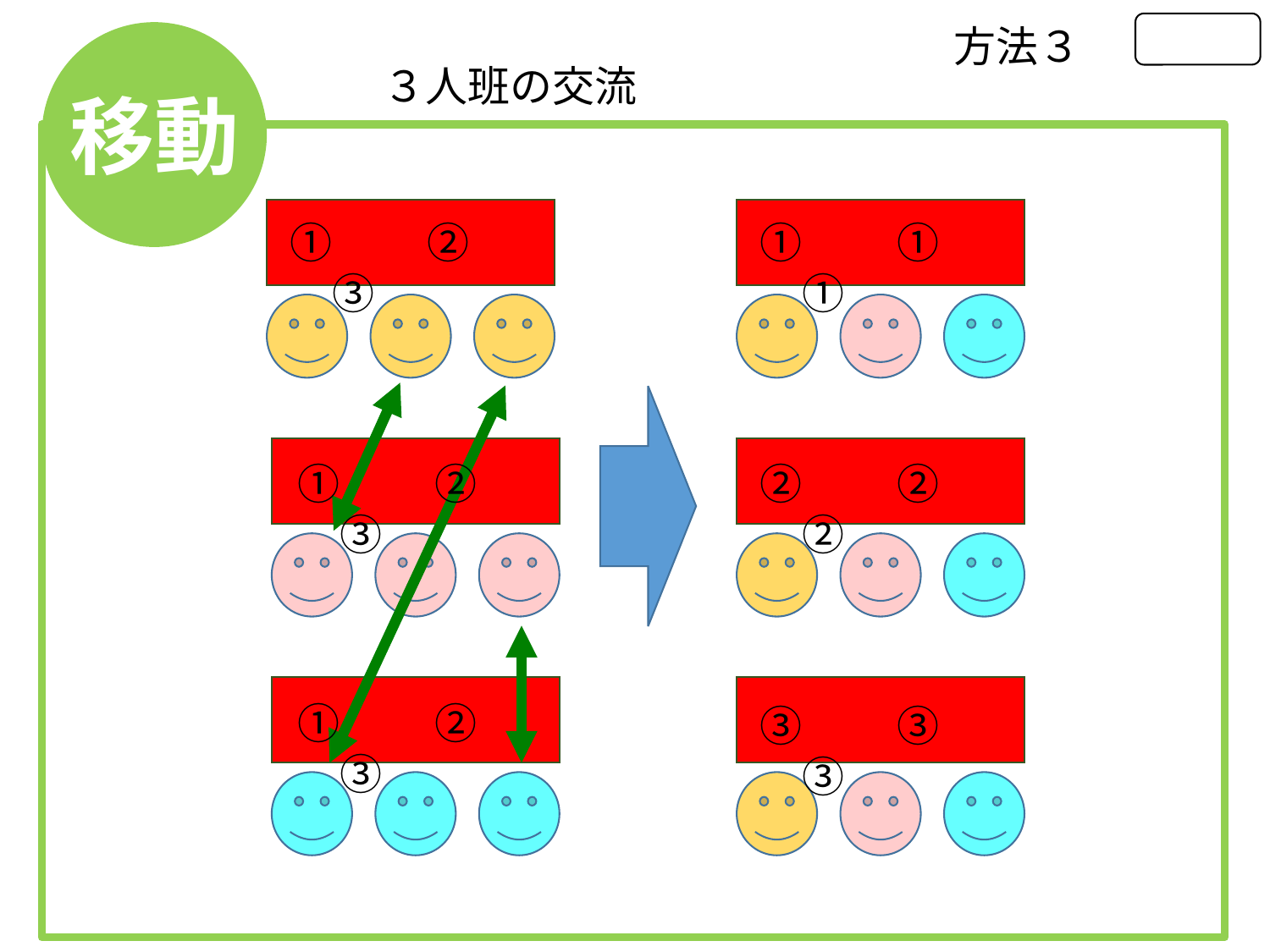

方法３

３人班の交流
移動

①　　①　　①
①　　②　　③

①　　②　　③
②　　②　　②

①　　②　　③
③　　③　　③